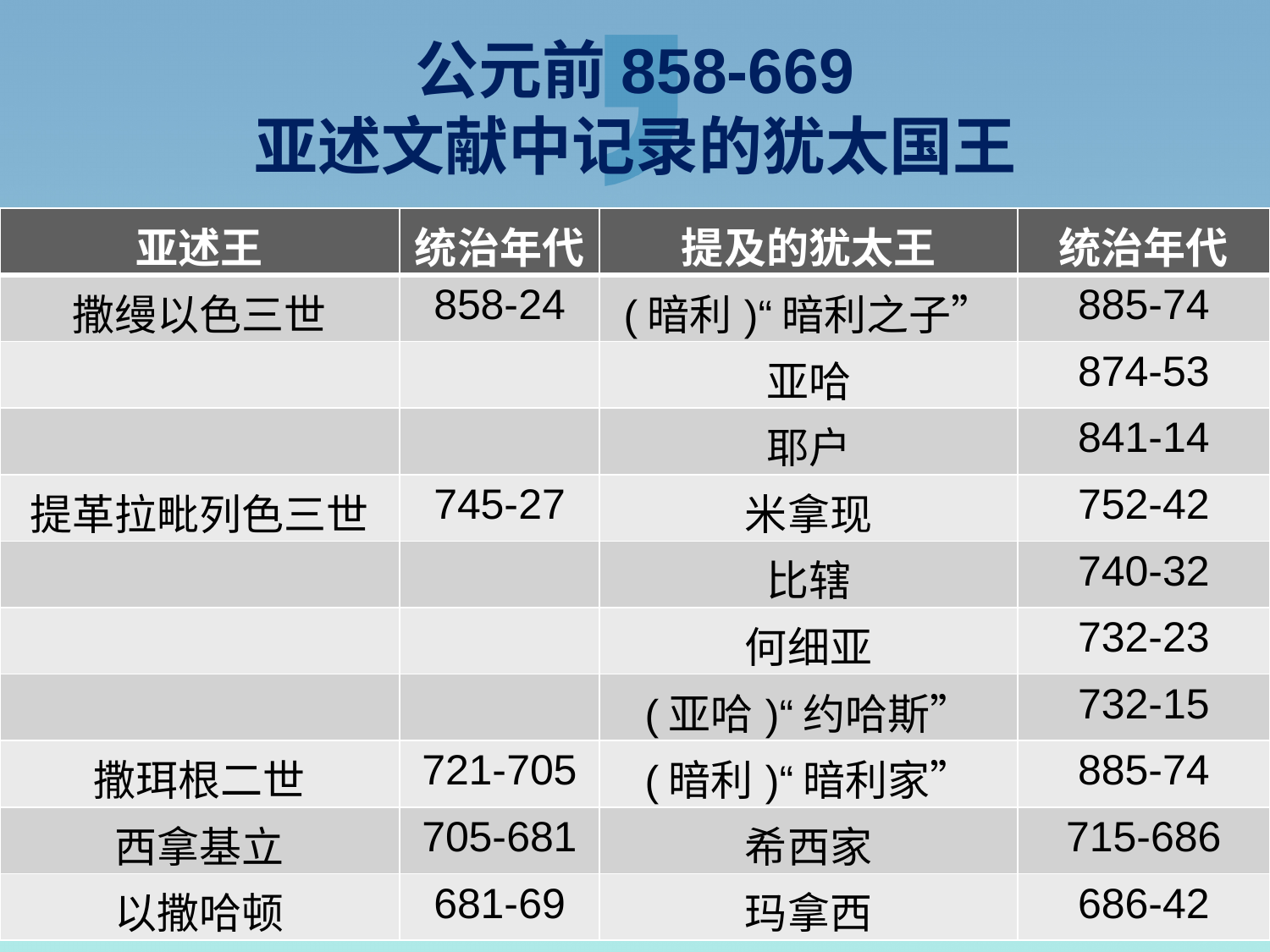

公元前858-669
亚述文献中记录的犹太国王

| 亚述王 | 统治年代 | 提及的犹太王 | 统治年代 |
| --- | --- | --- | --- |
| 撒缦以色三世 | 858-24 | (暗利)“暗利之子” | 885-74 |
|  |  | 亚哈 | 874-53 |
|  |  | 耶户 | 841-14 |
| 提革拉毗列色三世 | 745-27 | 米拿现 | 752-42 |
|  |  | 比辖 | 740-32 |
|  |  | 何细亚 | 732-23 |
|  |  | (亚哈)“约哈斯” | 732-15 |
| 撒珥根二世 | 721-705 | (暗利)“暗利家” | 885-74 |
| 西拿基立 | 705-681 | 希西家 | 715-686 |
| 以撒哈顿 | 681-69 | 玛拿西 | 686-42 |
表格要改
END